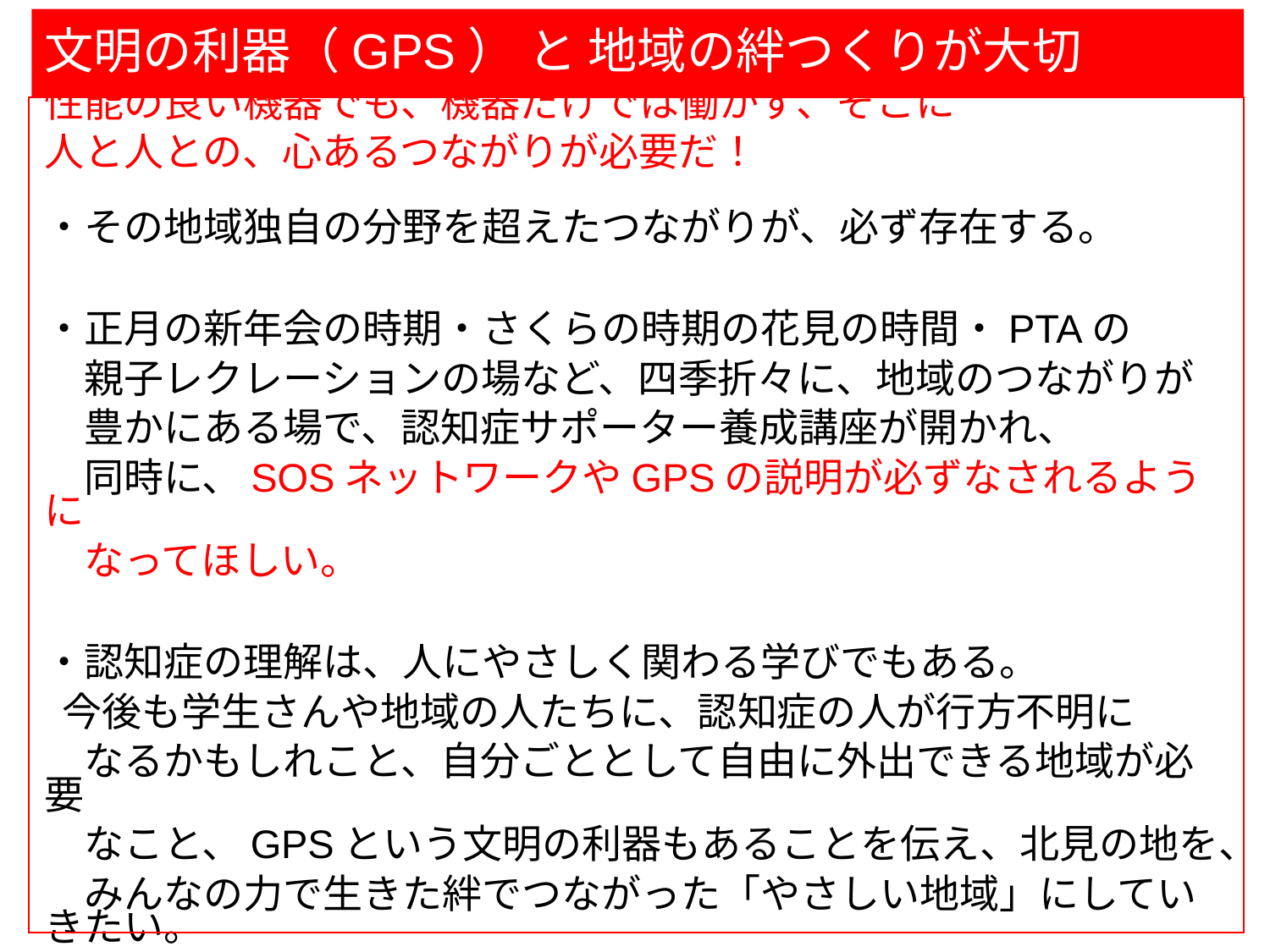

文明の利器（GPS） と 地域の絆つくりが大切
性能の良い機器でも、機器だけでは働かず、そこに
人と人との、心あるつながりが必要だ！

・その地域独自の分野を超えたつながりが、必ず存在する。

・正月の新年会の時期・さくらの時期の花見の時間・PTAの
　親子レクレーションの場など、四季折々に、地域のつながりが
　豊かにある場で、認知症サポーター養成講座が開かれ、
　同時に、SOSネットワークやGPSの説明が必ずなされるように
　なってほしい。

・認知症の理解は、人にやさしく関わる学びでもある。
 今後も学生さんや地域の人たちに、認知症の人が行方不明に
　なるかもしれこと、自分ごととして自由に外出できる地域が必要
　なこと、GPSという文明の利器もあることを伝え、北見の地を、
　みんなの力で生きた絆でつながった「やさしい地域」にしていきたい。